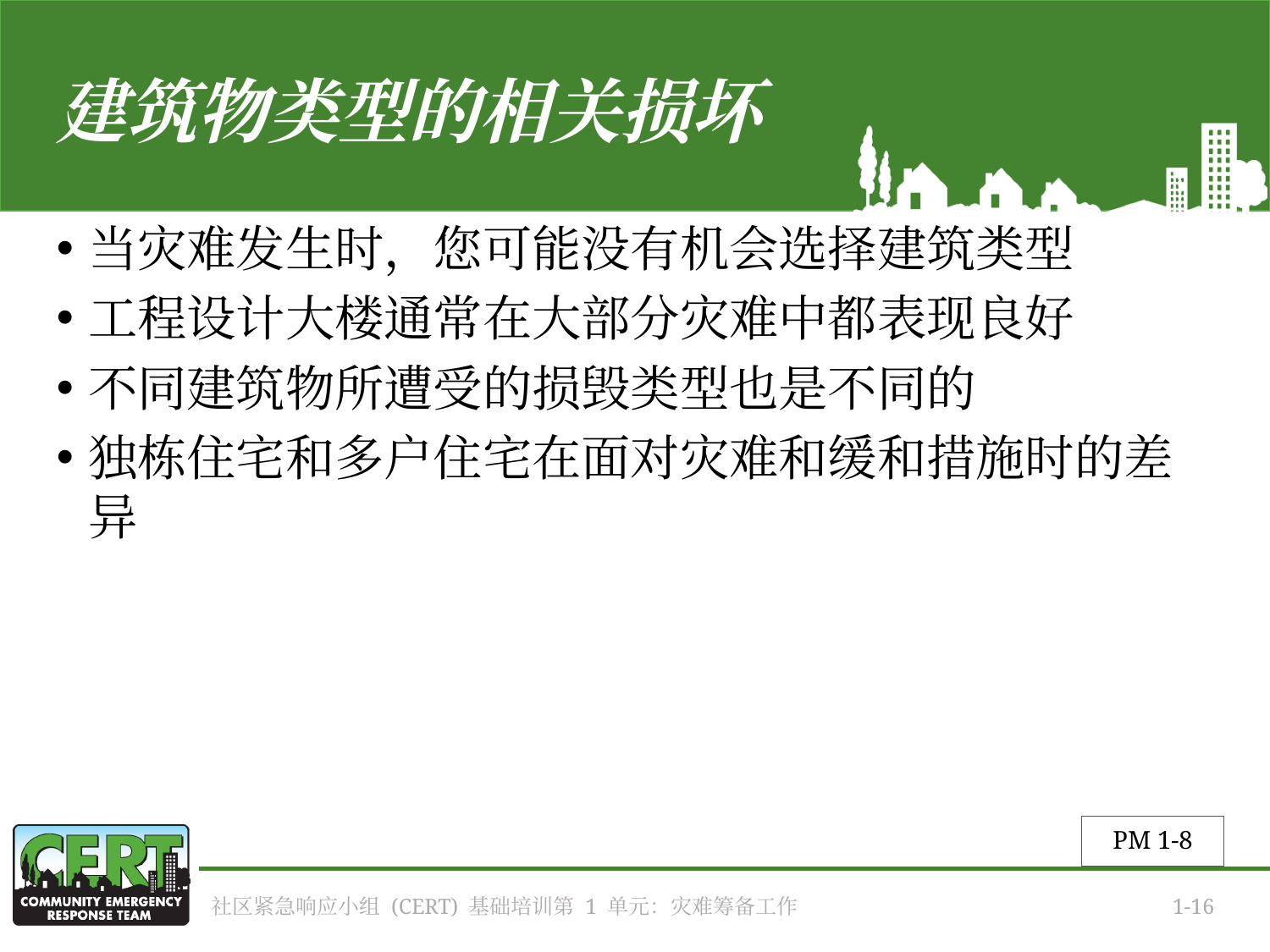

# 建筑物类型的相关损坏
当灾难发生时，您可能没有机会选择建筑类型
工程设计大楼通常在大部分灾难中都表现良好
不同建筑物所遭受的损毁类型也是不同的
独栋住宅和多户住宅在面对灾难和缓和措施时的差异
PM 1-8
社区紧急响应小组 (CERT) 基础培训第 1 单元：灾难筹备工作
1-16